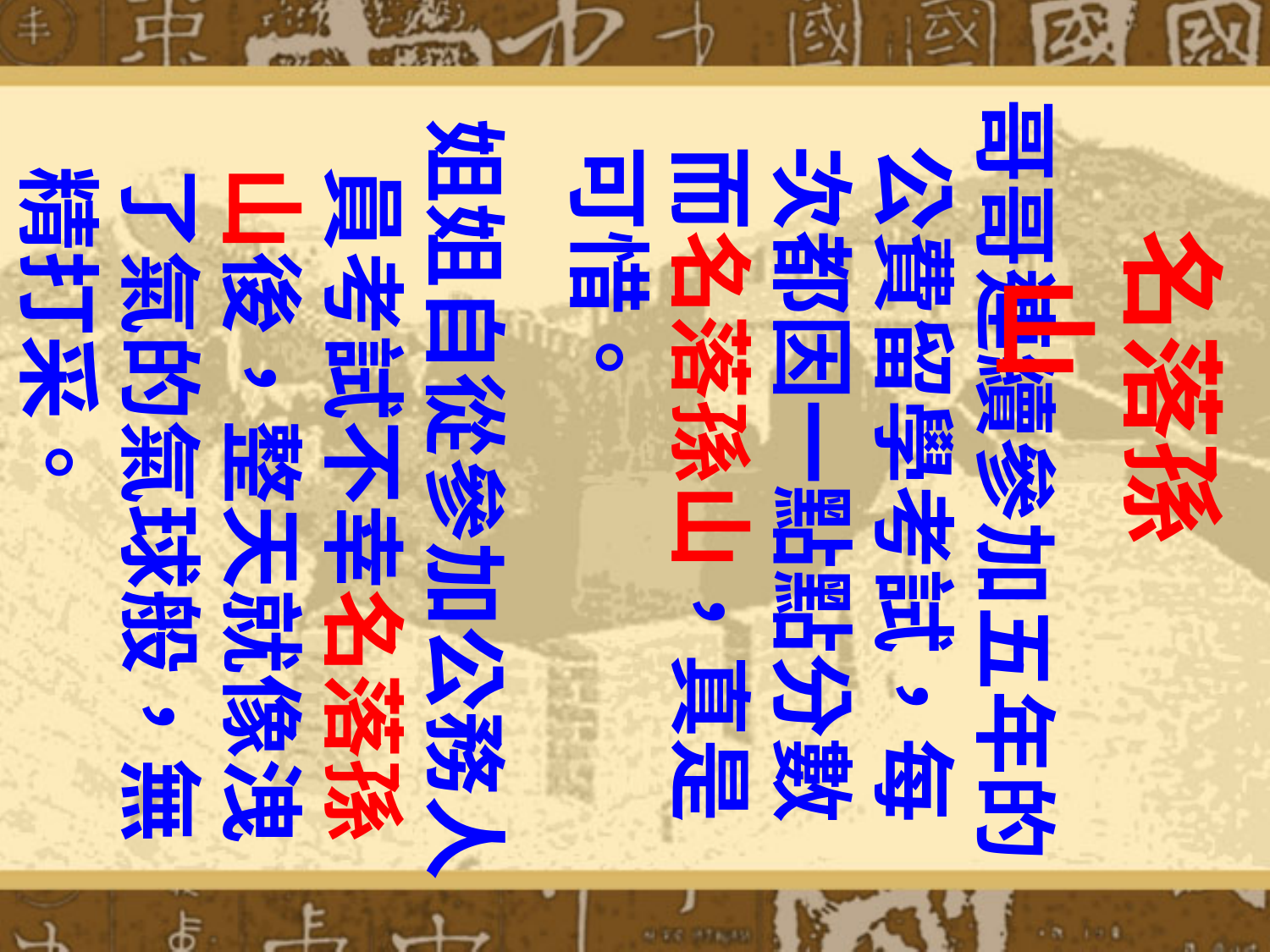

哥哥連續參加五年的公費留學考試，每次都因一點點分數而名落孫山，真是可惜。
姐姐自從參加公務人員考試不幸名落孫山後，整天就像洩了氣的氣球般，無精打采。
名落孫山